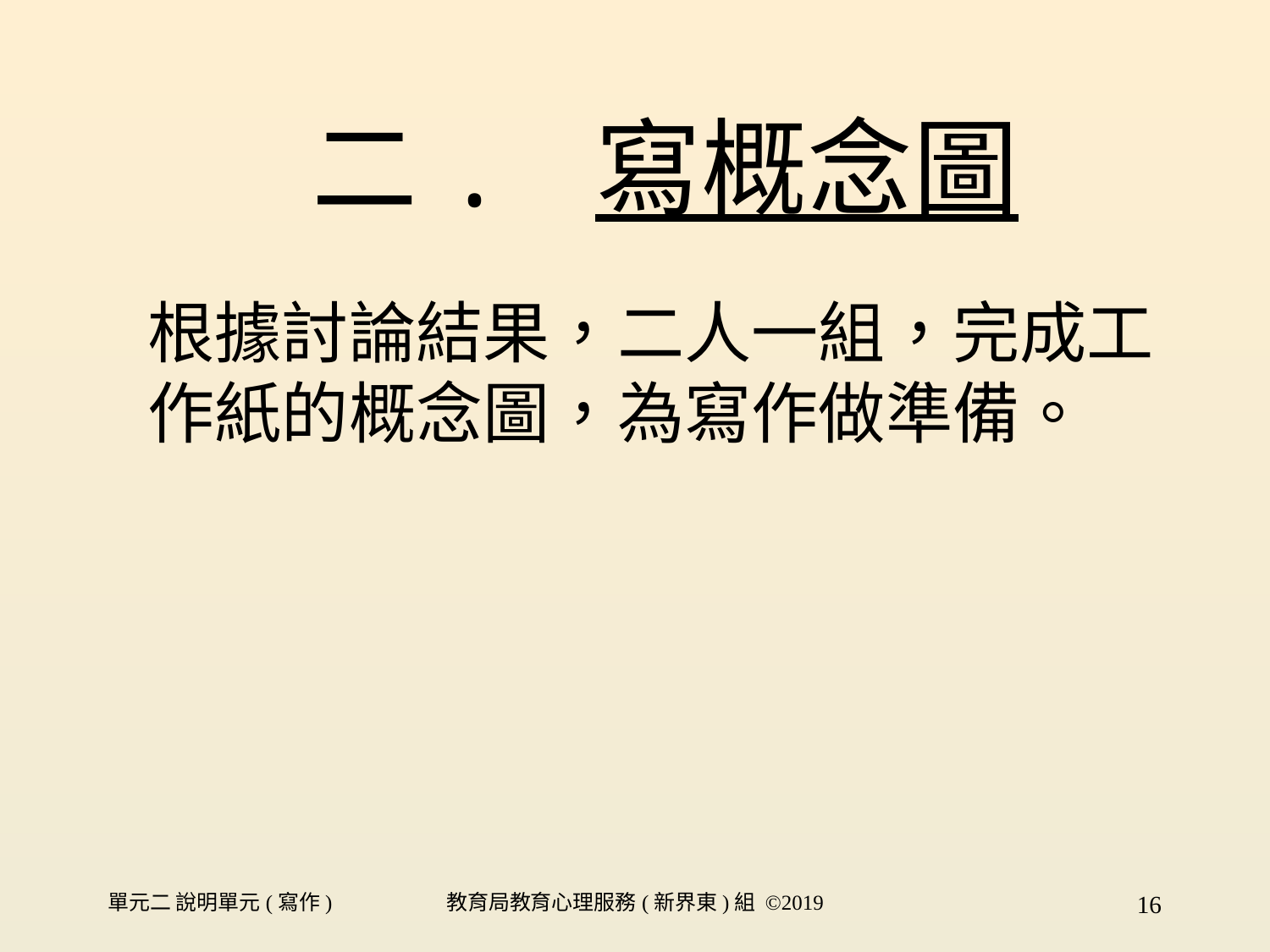

二. 寫概念圖

根據討論結果，二人一組，完成工作紙的概念圖，為寫作做準備。

單元二 說明單元(寫作)
教育局教育心理服務(新界東)組 ©2019
16